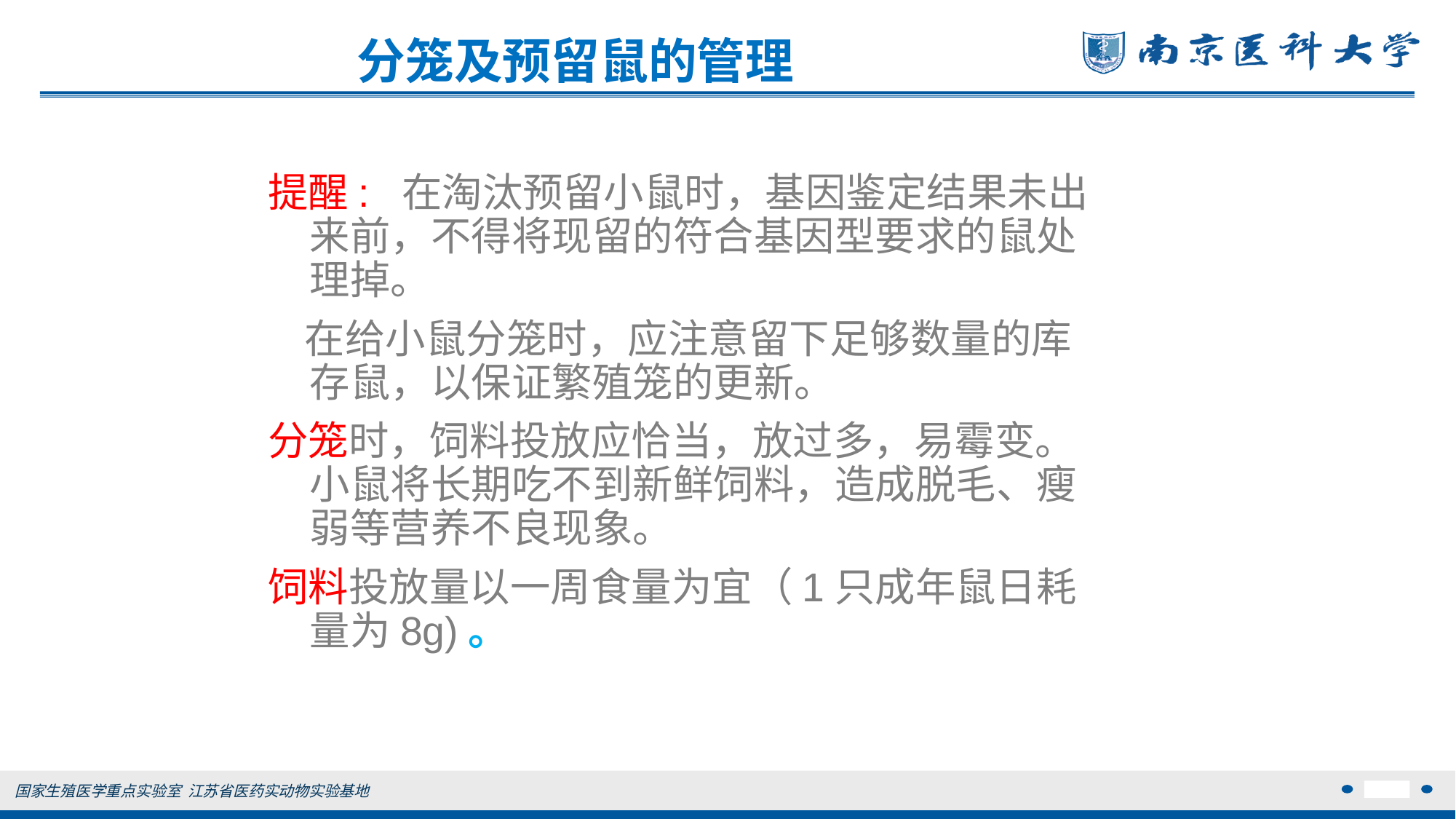

分笼及预留鼠的管理

提醒:  在淘汰预留小鼠时，基因鉴定结果未出来前，不得将现留的符合基因型要求的鼠处理掉。
   在给小鼠分笼时，应注意留下足够数量的库存鼠，以保证繁殖笼的更新。
分笼时，饲料投放应恰当，放过多，易霉变。小鼠将长期吃不到新鲜饲料，造成脱毛、瘦弱等营养不良现象。
饲料投放量以一周食量为宜（1只成年鼠日耗量为8g)。